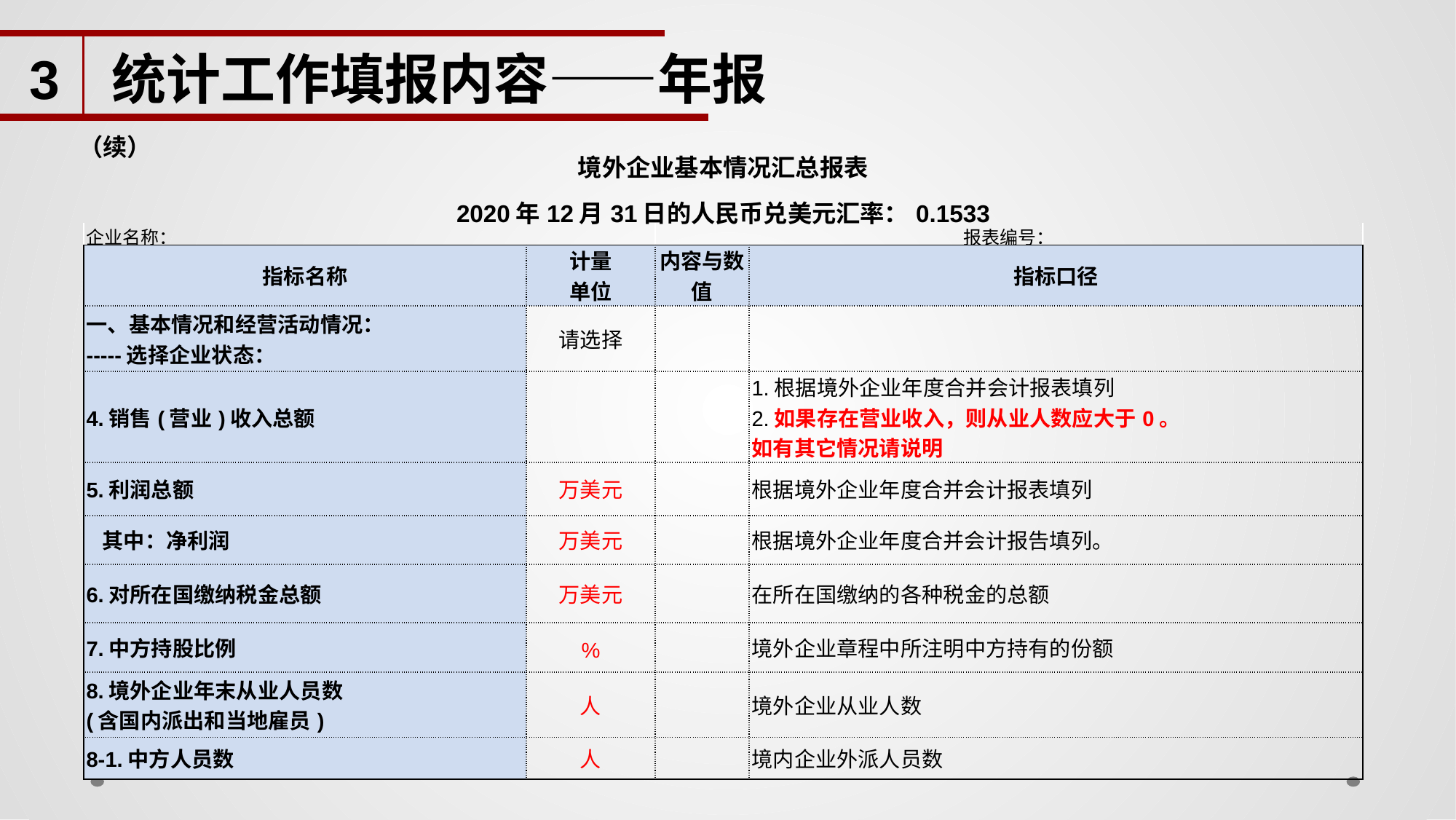

3
统计工作填报内容——年报
（续）
| 境外企业基本情况汇总报表 |  |  |  |
| --- | --- | --- | --- |
| 2020年12月31日的人民币兑美元汇率：0.1533 |  |  |  |
| 企业名称： |  | 报表编号： |  |
| 指标名称 | 计量 单位 | 内容与数值 | 指标口径 |
| 一、基本情况和经营活动情况： -----选择企业状态： | 请选择 |  |  |
| 4.销售(营业)收入总额 |  |  | 1.根据境外企业年度合并会计报表填列 2.如果存在营业收入，则从业人数应大于0。 如有其它情况请说明 |
| 5.利润总额 | 万美元 |  | 根据境外企业年度合并会计报表填列 |
| 其中：净利润 | 万美元 |  | 根据境外企业年度合并会计报告填列。 |
| 6.对所在国缴纳税金总额 | 万美元 |  | 在所在国缴纳的各种税金的总额 |
| 7.中方持股比例 | % |  | 境外企业章程中所注明中方持有的份额 |
| 8.境外企业年末从业人员数 (含国内派出和当地雇员) | 人 |  | 境外企业从业人数 |
| 8-1.中方人员数 | 人 |  | 境内企业外派人员数 |